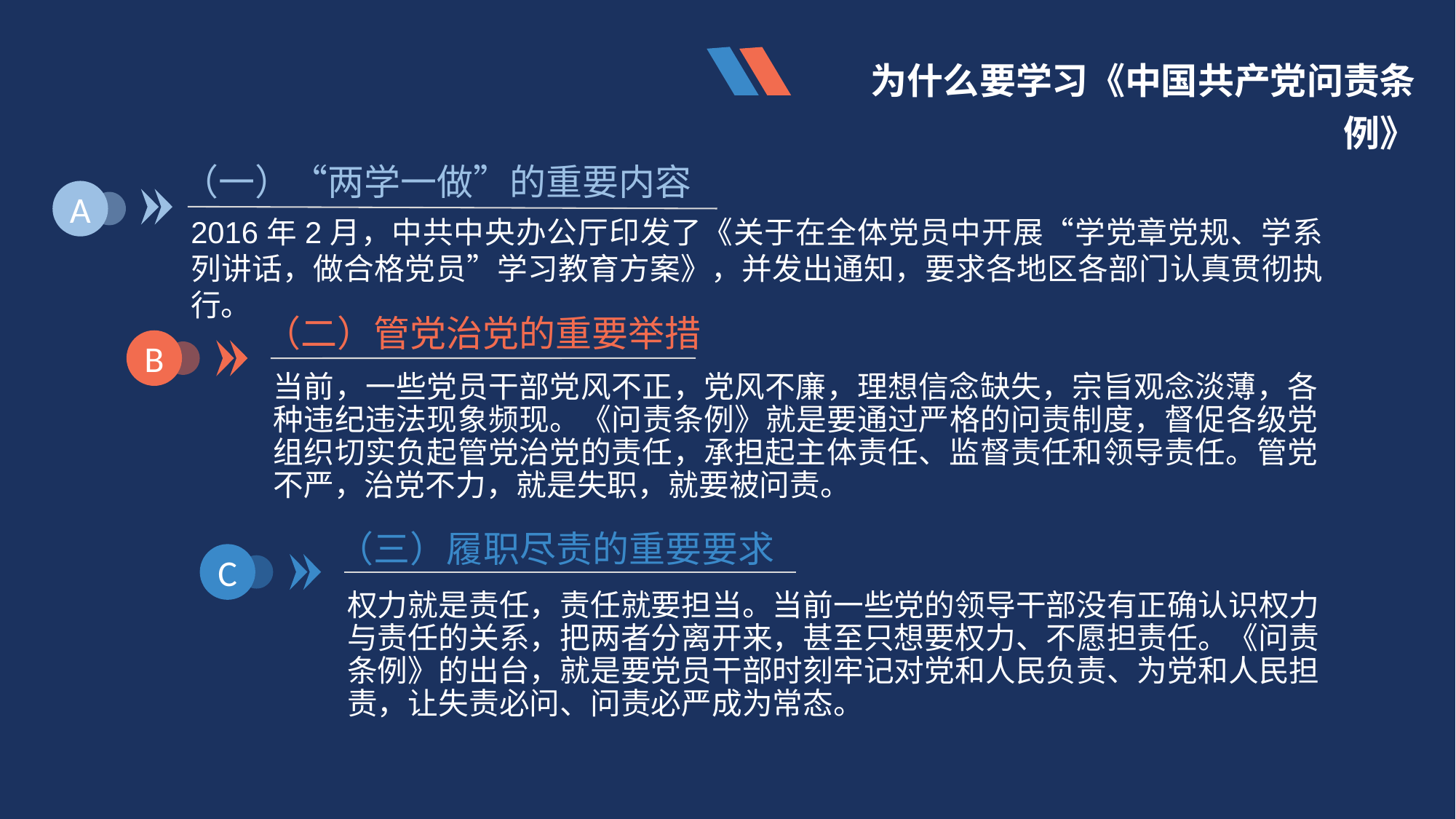

为什么要学习《中国共产党问责条例》
（一）“两学一做”的重要内容
A

2016年2月，中共中央办公厅印发了《关于在全体党员中开展“学党章党规、学系列讲话，做合格党员”学习教育方案》，并发出通知，要求各地区各部门认真贯彻执行。
（二）管党治党的重要举措
B

当前，一些党员干部党风不正，党风不廉，理想信念缺失，宗旨观念淡薄，各种违纪违法现象频现。《问责条例》就是要通过严格的问责制度，督促各级党组织切实负起管党治党的责任，承担起主体责任、监督责任和领导责任。管党不严，治党不力，就是失职，就要被问责。
（三）履职尽责的重要要求
C

权力就是责任，责任就要担当。当前一些党的领导干部没有正确认识权力与责任的关系，把两者分离开来，甚至只想要权力、不愿担责任。《问责条例》的出台，就是要党员干部时刻牢记对党和人民负责、为党和人民担责，让失责必问、问责必严成为常态。